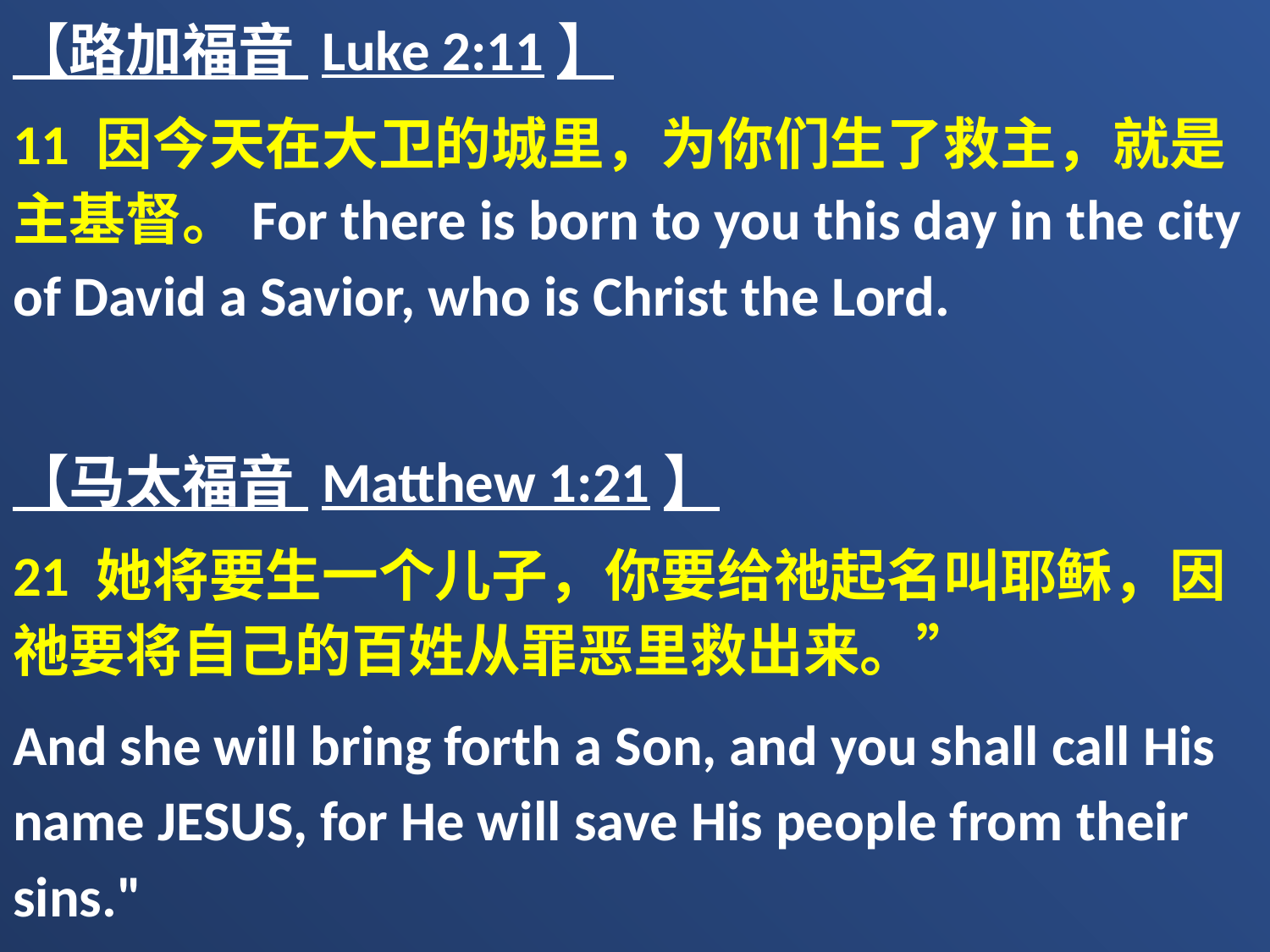

【路加福音 Luke 2:11】
11 因今天在大卫的城里，为你们生了救主，就是主基督。For there is born to you this day in the city of David a Savior, who is Christ the Lord.

【马太福音 Matthew 1:21】
21 她将要生一个儿子，你要给祂起名叫耶稣，因祂要将自己的百姓从罪恶里救出来。”
And she will bring forth a Son, and you shall call His name JESUS, for He will save His people from their sins."